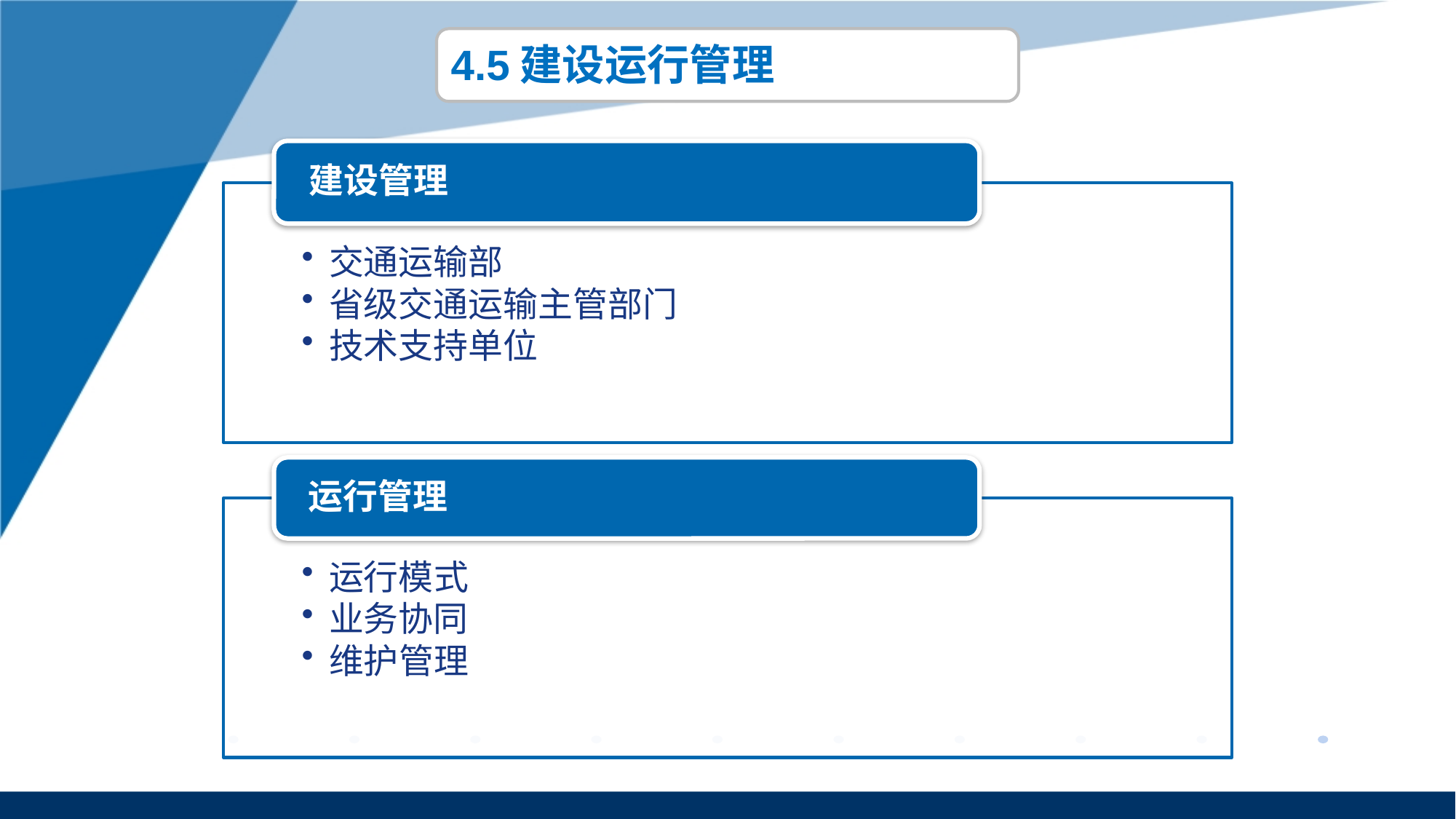

4.5建设运行管理
交通运输部
省级交通运输主管部门
技术支持单位
建设管理
运行模式
业务协同
维护管理
运行管理